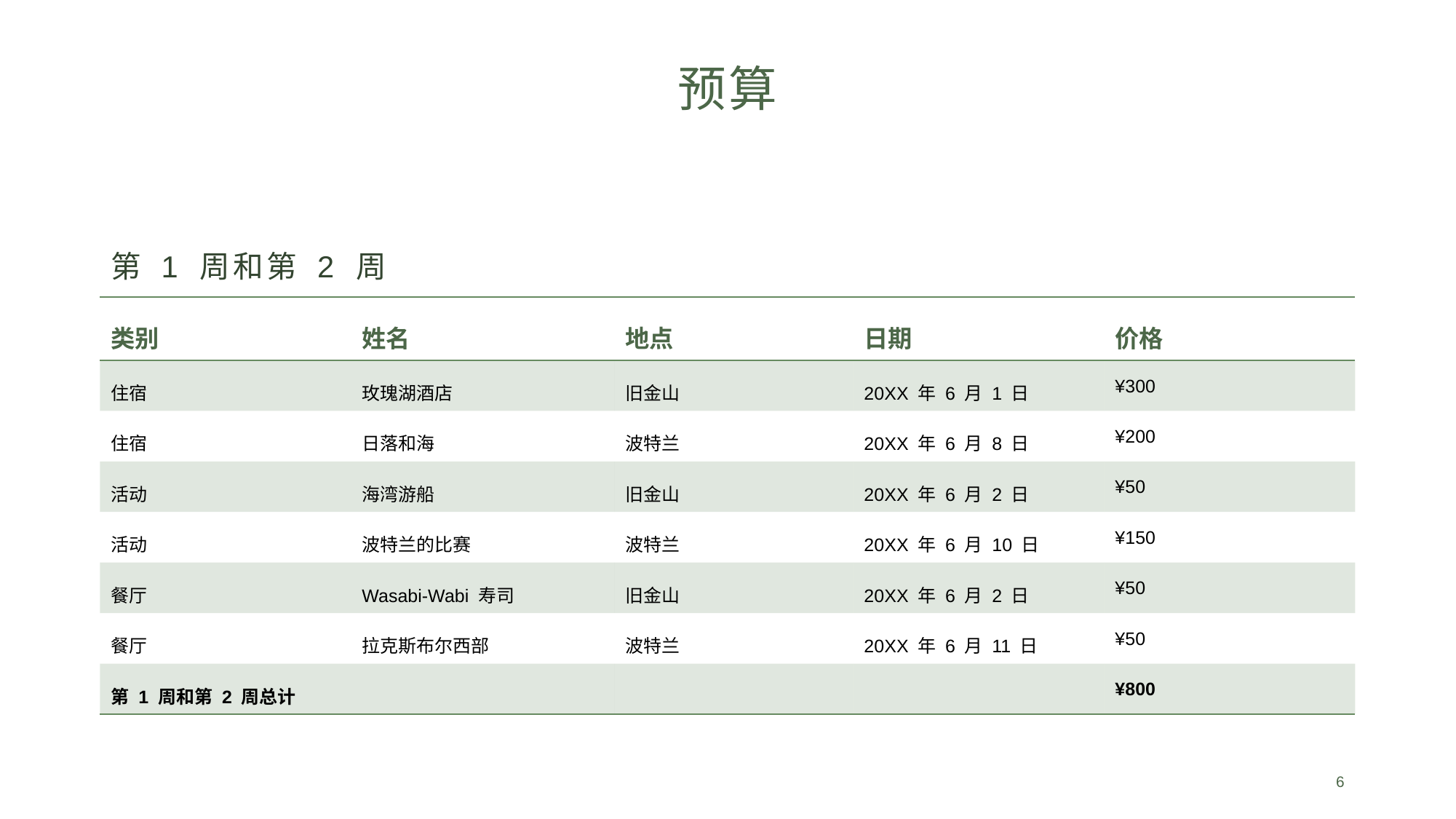

# 预算
第 1 周和第 2 周
| 类别 | 姓名 | 地点 | 日期 | 价格 |
| --- | --- | --- | --- | --- |
| 住宿 | 玫瑰湖酒店 | 旧金山 | 20XX 年 6 月 1 日 | ¥300 |
| 住宿 | 日落和海 | 波特兰 | 20XX 年 6 月 8 日 | ¥200 |
| 活动 | 海湾游船 | 旧金山 | 20XX 年 6 月 2 日 | ¥50 |
| 活动 | 波特兰的比赛 | 波特兰 | 20XX 年 6 月 10 日 | ¥150 |
| 餐厅 | Wasabi-Wabi 寿司 | 旧金山 | 20XX 年 6 月 2 日 | ¥50 |
| 餐厅 | 拉克斯布尔西部 | 波特兰 | 20XX 年 6 月 11 日 | ¥50 |
| 第 1 周和第 2 周总计 |  |  |  | ¥800 |
6